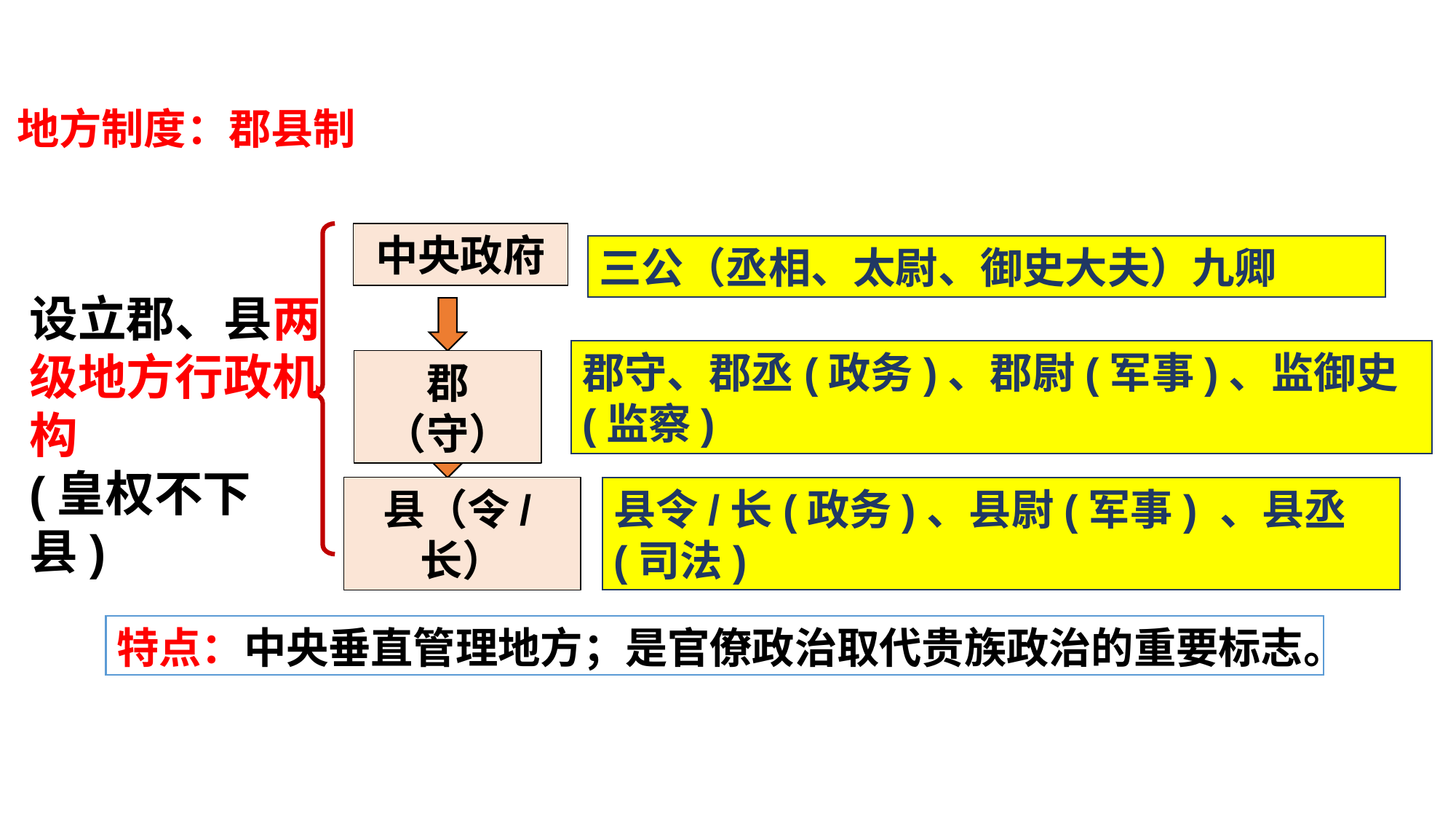

地方制度：郡县制

中央政府

郡（守）

县（令/长）
三公（丞相、太尉、御史大夫）九卿
设立郡、县两级地方行政机构
(皇权不下县)
郡守、郡丞(政务)、郡尉(军事)、监御史(监察)
县令/长(政务)、县尉(军事) 、县丞(司法)
特点：中央垂直管理地方；是官僚政治取代贵族政治的重要标志。